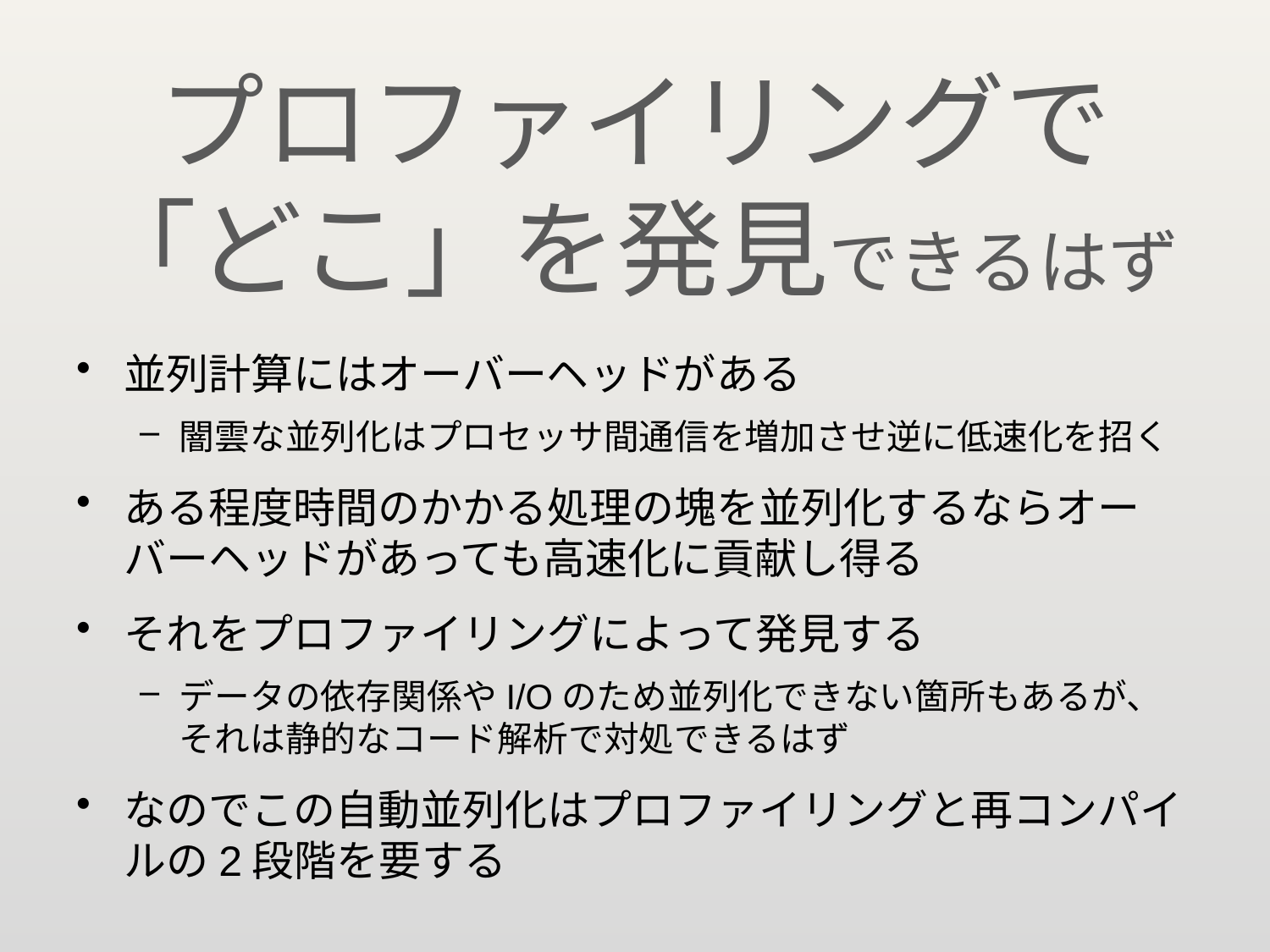

# プロファイリングで 「どこ」を発見できるはず
並列計算にはオーバーヘッドがある
闇雲な並列化はプロセッサ間通信を増加させ逆に低速化を招く
ある程度時間のかかる処理の塊を並列化するならオーバーヘッドがあっても高速化に貢献し得る
それをプロファイリングによって発見する
データの依存関係やI/Oのため並列化できない箇所もあるが、それは静的なコード解析で対処できるはず
なのでこの自動並列化はプロファイリングと再コンパイルの2段階を要する